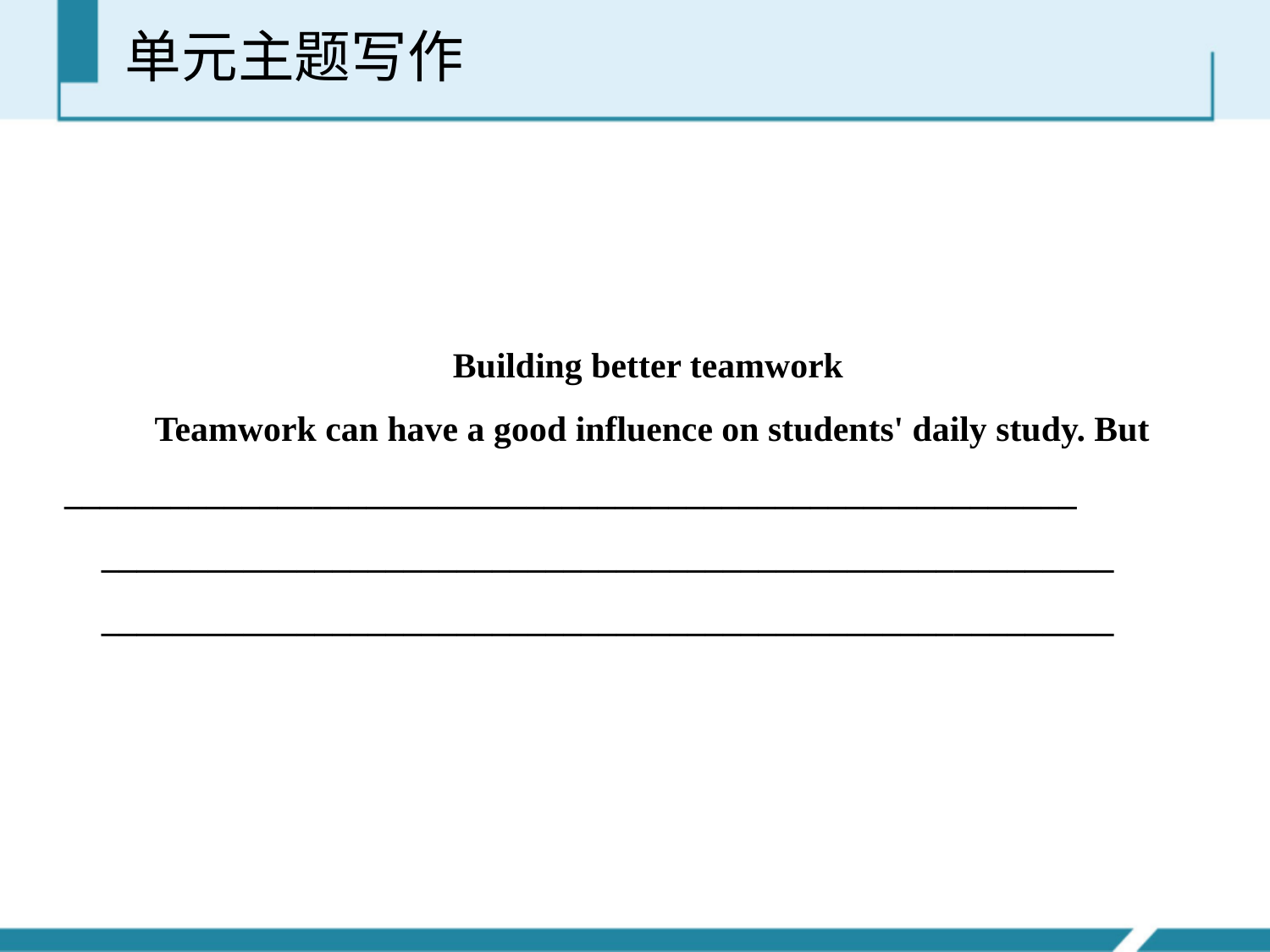

单元主题写作
Building better teamwork
      Teamwork can have a good influence on students' daily study. But _________________________________________________________
_________________________________________________________
_________________________________________________________